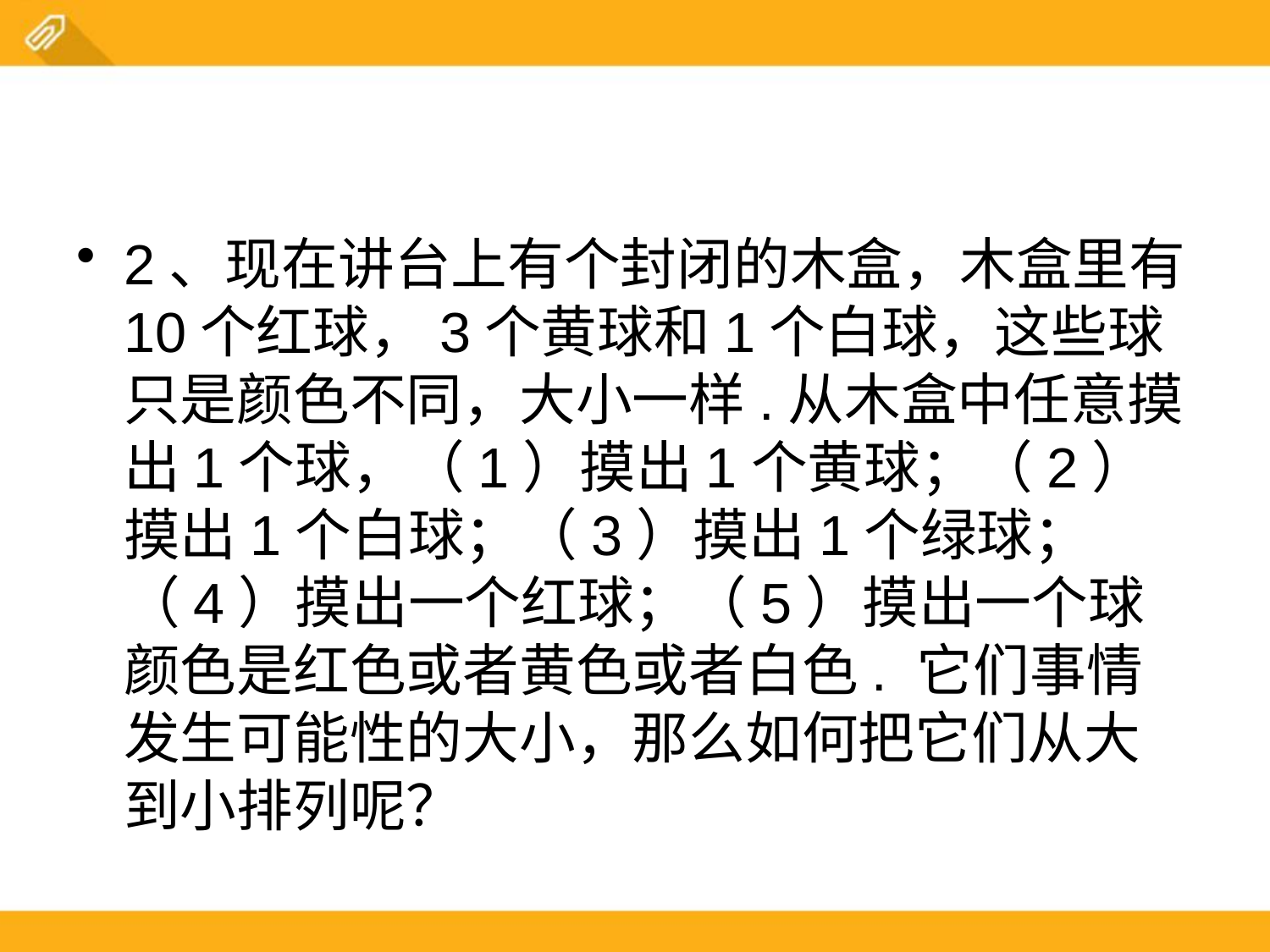

2、现在讲台上有个封闭的木盒，木盒里有10个红球，3个黄球和1个白球，这些球只是颜色不同，大小一样.从木盒中任意摸出1个球，（1）摸出1个黄球；（2）摸出1个白球；（3）摸出1个绿球；（4）摸出一个红球；（5）摸出一个球颜色是红色或者黄色或者白色. 它们事情发生可能性的大小，那么如何把它们从大到小排列呢？